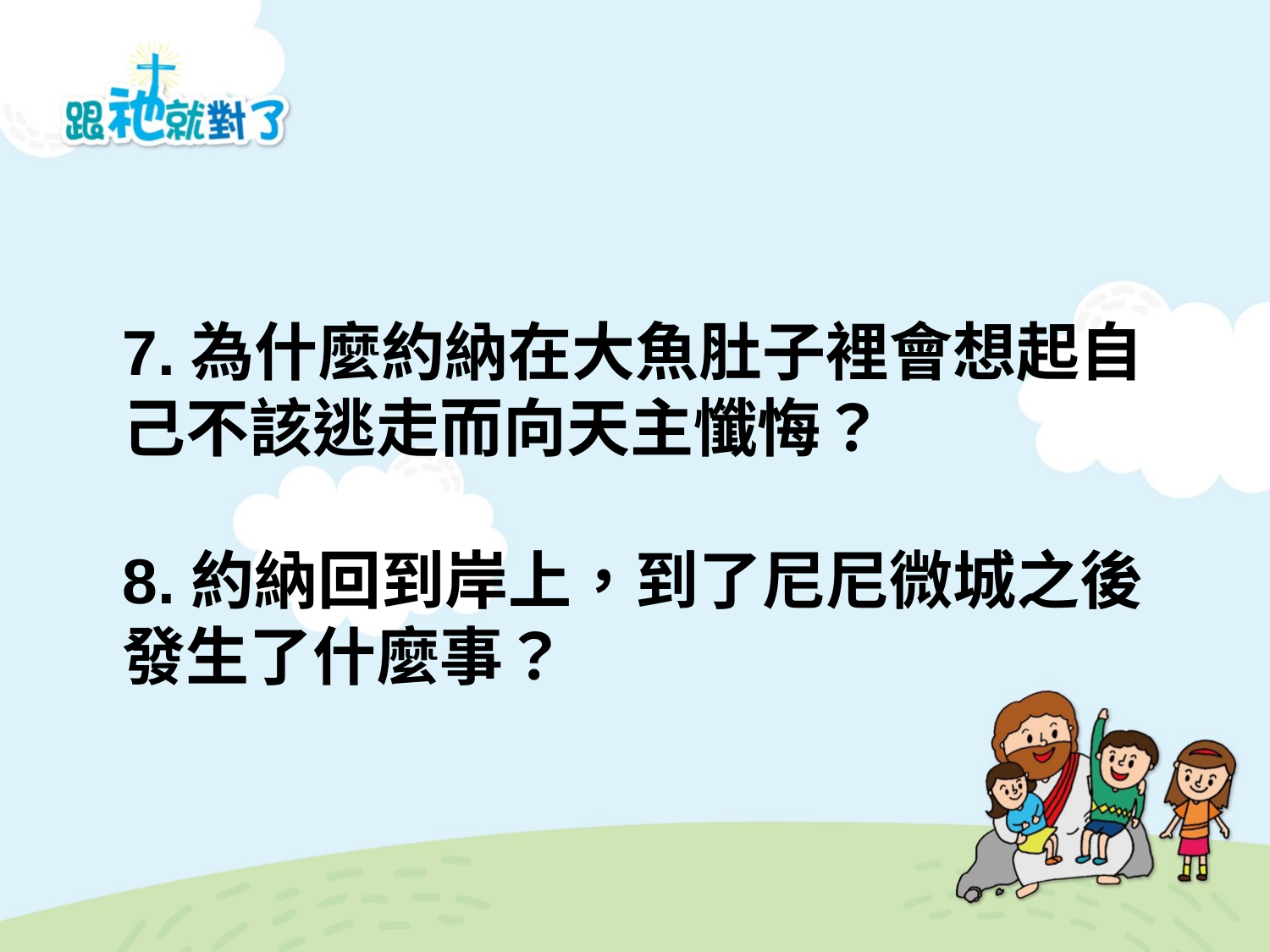

7.為什麼約納在大魚肚子裡會想起自己不該逃走而向天主懺悔？

8.約納回到岸上，到了尼尼微城之後發生了什麼事？